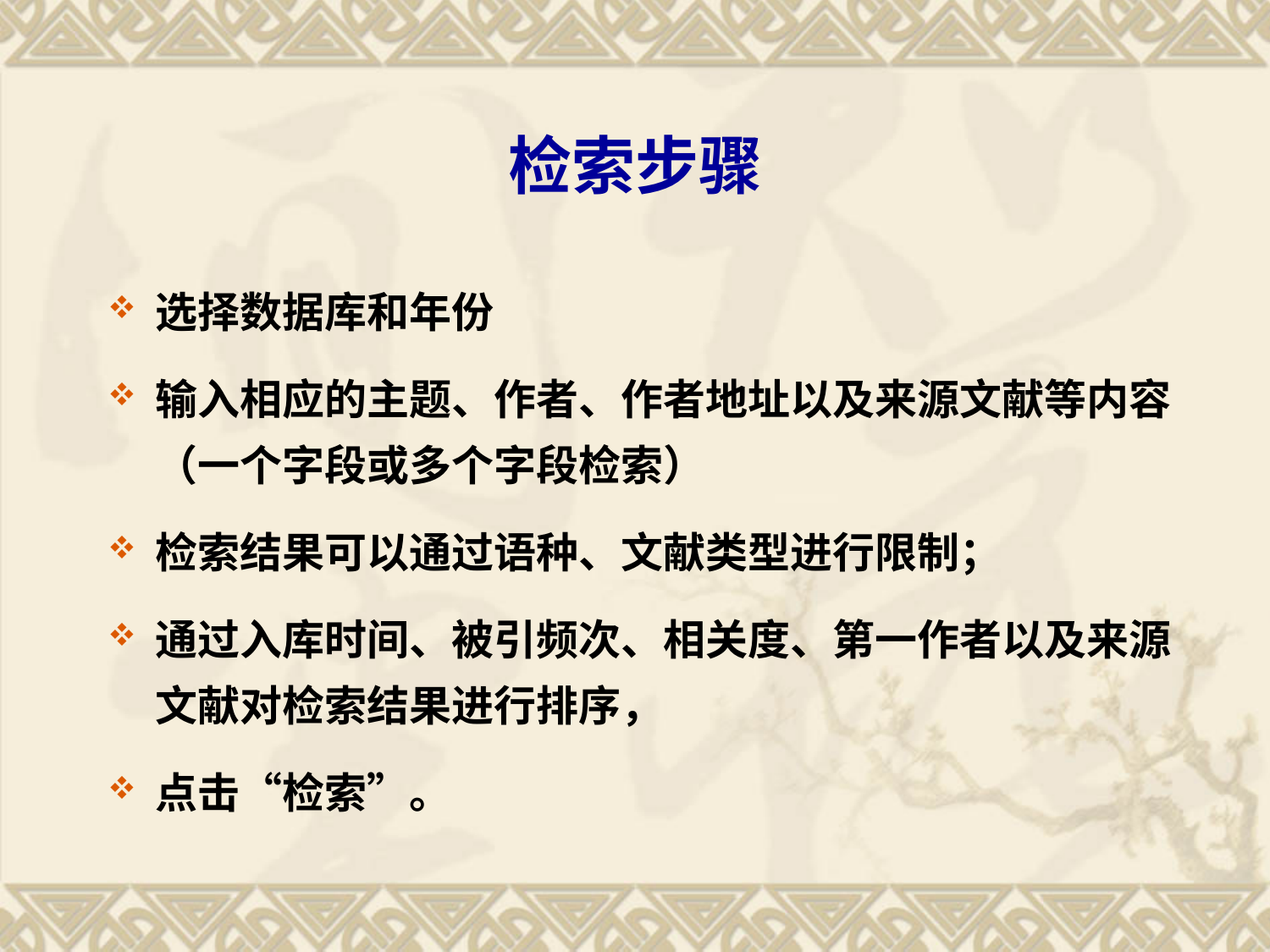

# 检索步骤
选择数据库和年份
输入相应的主题、作者、作者地址以及来源文献等内容 （一个字段或多个字段检索）
检索结果可以通过语种、文献类型进行限制；
通过入库时间、被引频次、相关度、第一作者以及来源文献对检索结果进行排序，
点击“检索”。